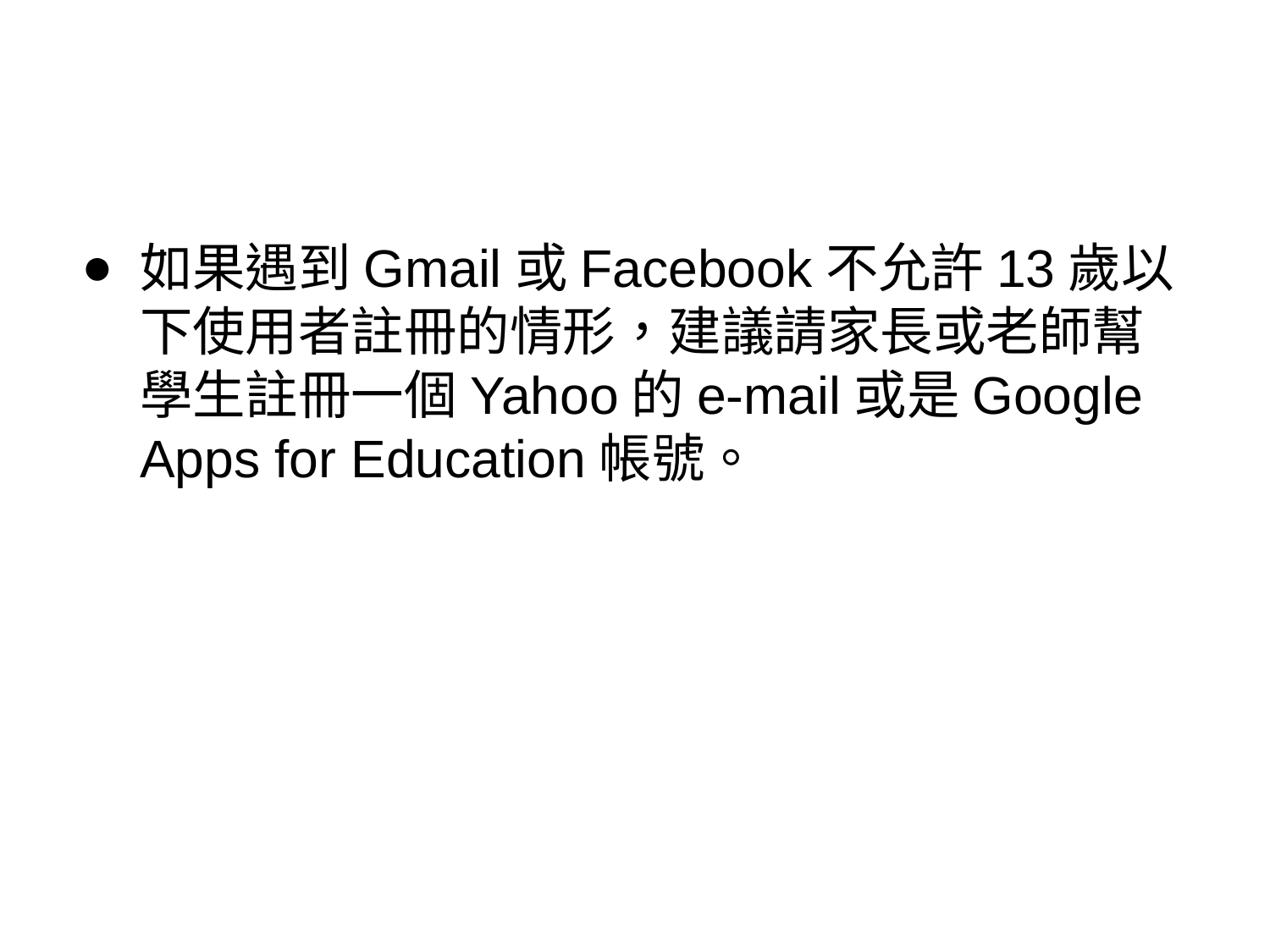

#
如果遇到Gmail或Facebook不允許13歲以下使用者註冊的情形，建議請家長或老師幫學生註冊一個Yahoo的e-mail或是Google Apps for Education帳號。